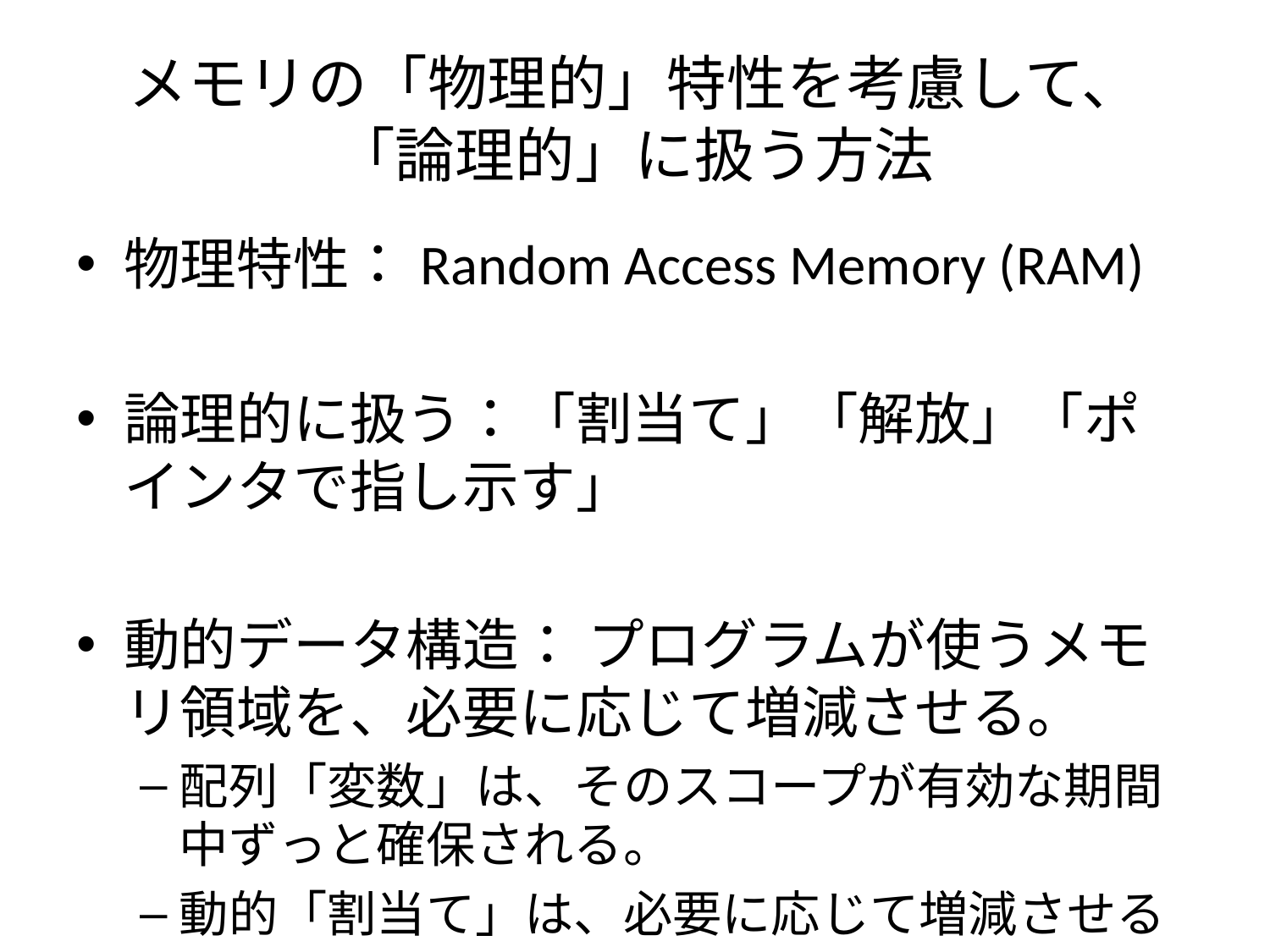

# メモリの「物理的」特性を考慮して、 「論理的」に扱う方法
物理特性：Random Access Memory (RAM)

論理的に扱う：「割当て」「解放」「ポインタで指し示す」

動的データ構造： プログラムが使うメモリ領域を、必要に応じて増減させる。
配列「変数」は、そのスコープが有効な期間中ずっと確保される。
動的「割当て」は、必要に応じて増減させる